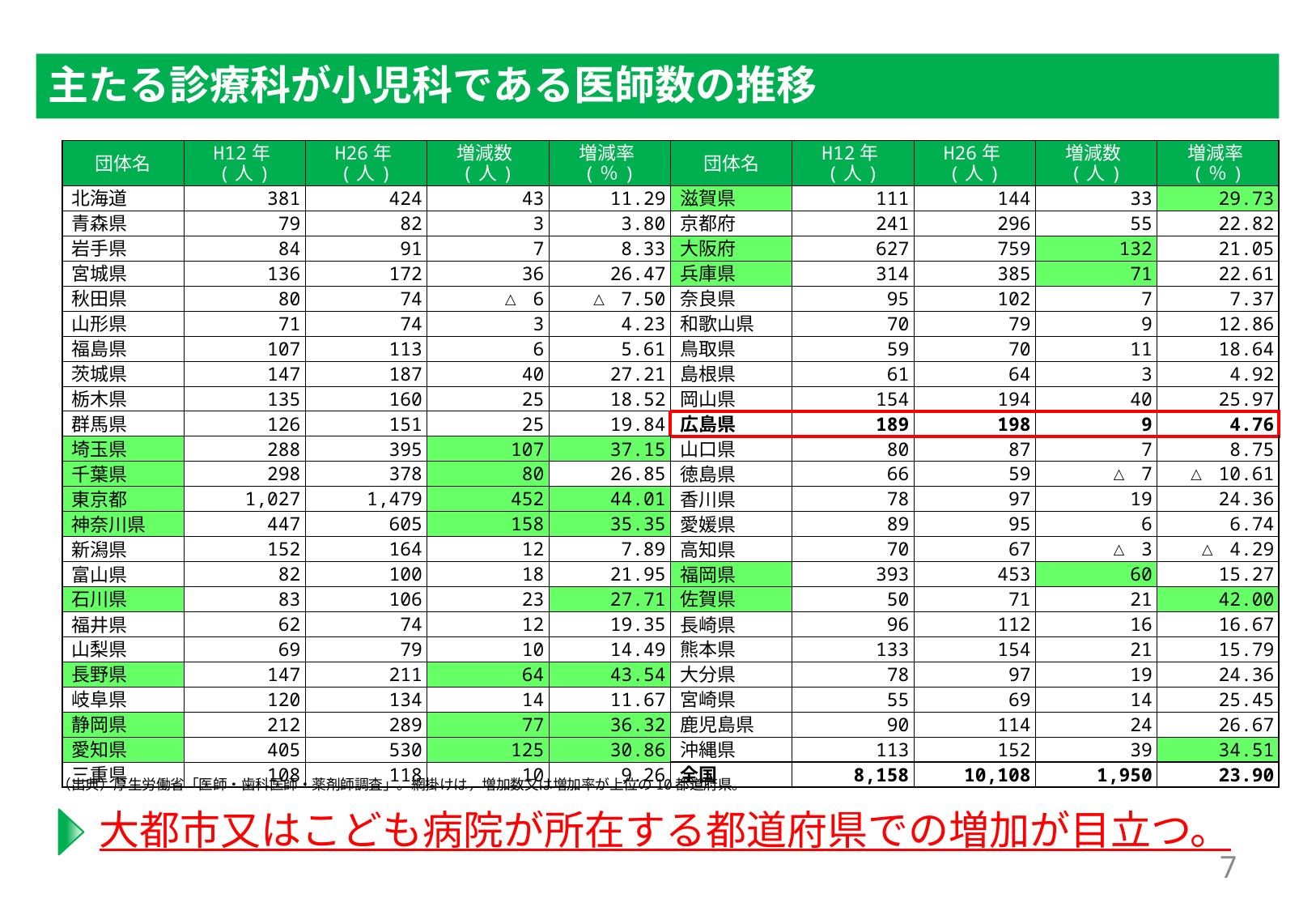

# 主たる診療科が小児科である医師数の推移
| 団体名 | H12年(人) | H26年(人) | 増減数(人) | 増減率(％) | 団体名 | H12年(人) | H26年(人) | 増減数(人) | 増減率(％) |
| --- | --- | --- | --- | --- | --- | --- | --- | --- | --- |
| 北海道 | 381 | 424 | 43 | 11.29 | 滋賀県 | 111 | 144 | 33 | 29.73 |
| 青森県 | 79 | 82 | 3 | 3.80 | 京都府 | 241 | 296 | 55 | 22.82 |
| 岩手県 | 84 | 91 | 7 | 8.33 | 大阪府 | 627 | 759 | 132 | 21.05 |
| 宮城県 | 136 | 172 | 36 | 26.47 | 兵庫県 | 314 | 385 | 71 | 22.61 |
| 秋田県 | 80 | 74 | △ 6 | △ 7.50 | 奈良県 | 95 | 102 | 7 | 7.37 |
| 山形県 | 71 | 74 | 3 | 4.23 | 和歌山県 | 70 | 79 | 9 | 12.86 |
| 福島県 | 107 | 113 | 6 | 5.61 | 鳥取県 | 59 | 70 | 11 | 18.64 |
| 茨城県 | 147 | 187 | 40 | 27.21 | 島根県 | 61 | 64 | 3 | 4.92 |
| 栃木県 | 135 | 160 | 25 | 18.52 | 岡山県 | 154 | 194 | 40 | 25.97 |
| 群馬県 | 126 | 151 | 25 | 19.84 | 広島県 | 189 | 198 | 9 | 4.76 |
| 埼玉県 | 288 | 395 | 107 | 37.15 | 山口県 | 80 | 87 | 7 | 8.75 |
| 千葉県 | 298 | 378 | 80 | 26.85 | 徳島県 | 66 | 59 | △ 7 | △ 10.61 |
| 東京都 | 1,027 | 1,479 | 452 | 44.01 | 香川県 | 78 | 97 | 19 | 24.36 |
| 神奈川県 | 447 | 605 | 158 | 35.35 | 愛媛県 | 89 | 95 | 6 | 6.74 |
| 新潟県 | 152 | 164 | 12 | 7.89 | 高知県 | 70 | 67 | △ 3 | △ 4.29 |
| 富山県 | 82 | 100 | 18 | 21.95 | 福岡県 | 393 | 453 | 60 | 15.27 |
| 石川県 | 83 | 106 | 23 | 27.71 | 佐賀県 | 50 | 71 | 21 | 42.00 |
| 福井県 | 62 | 74 | 12 | 19.35 | 長崎県 | 96 | 112 | 16 | 16.67 |
| 山梨県 | 69 | 79 | 10 | 14.49 | 熊本県 | 133 | 154 | 21 | 15.79 |
| 長野県 | 147 | 211 | 64 | 43.54 | 大分県 | 78 | 97 | 19 | 24.36 |
| 岐阜県 | 120 | 134 | 14 | 11.67 | 宮崎県 | 55 | 69 | 14 | 25.45 |
| 静岡県 | 212 | 289 | 77 | 36.32 | 鹿児島県 | 90 | 114 | 24 | 26.67 |
| 愛知県 | 405 | 530 | 125 | 30.86 | 沖縄県 | 113 | 152 | 39 | 34.51 |
| 三重県 | 108 | 118 | 10 | 9.26 | 全国 | 8,158 | 10,108 | 1,950 | 23.90 |
（出典）厚生労働省「医師・歯科医師・薬剤師調査」。網掛けは，増加数又は増加率が上位の10都道府県。
大都市又はこども病院が所在する都道府県での増加が目立つ。

7